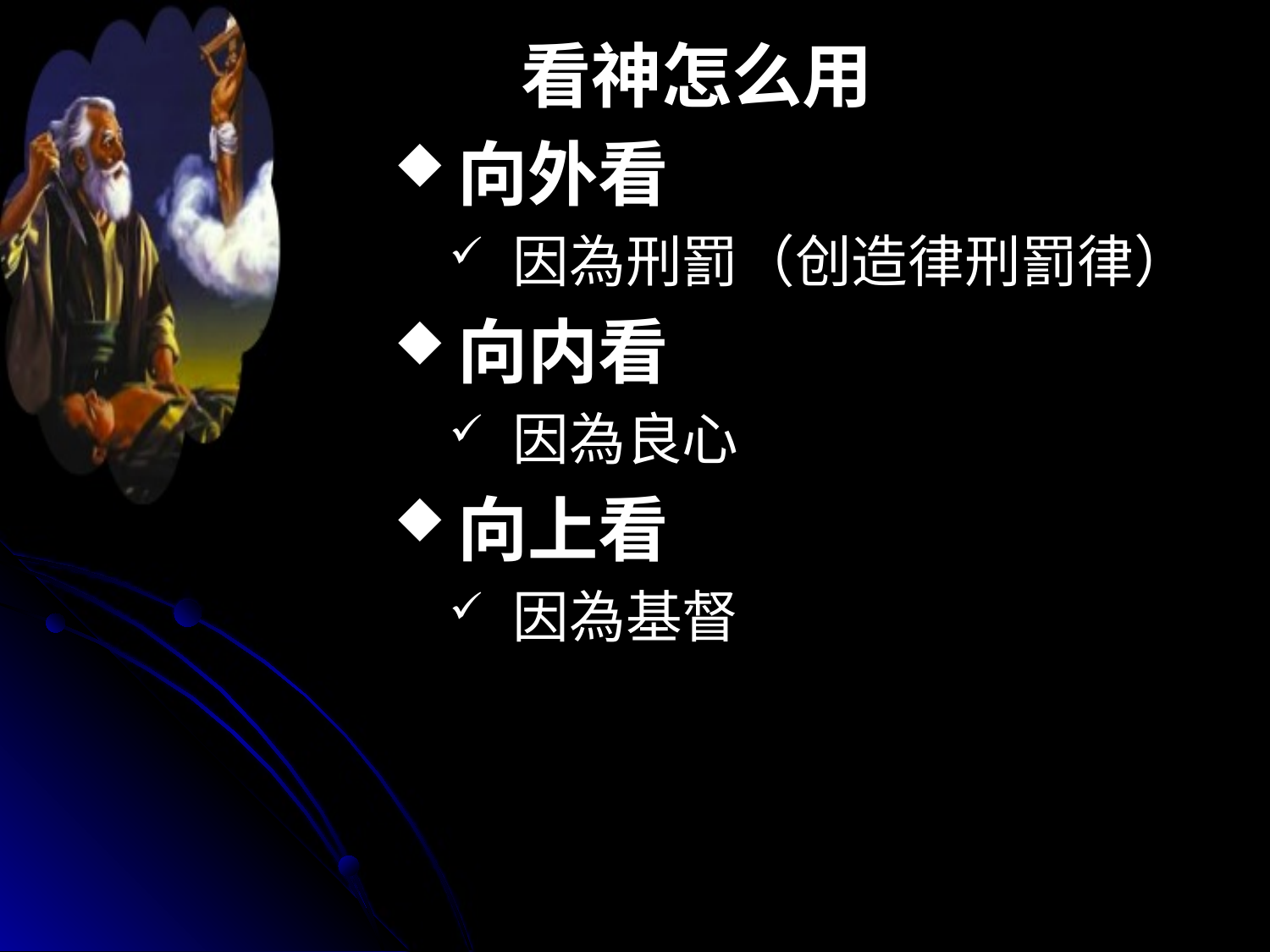

看神怎么用
向外看
因為刑罰（创造律刑罰律）
向内看
因為良心
向上看
因為基督
#